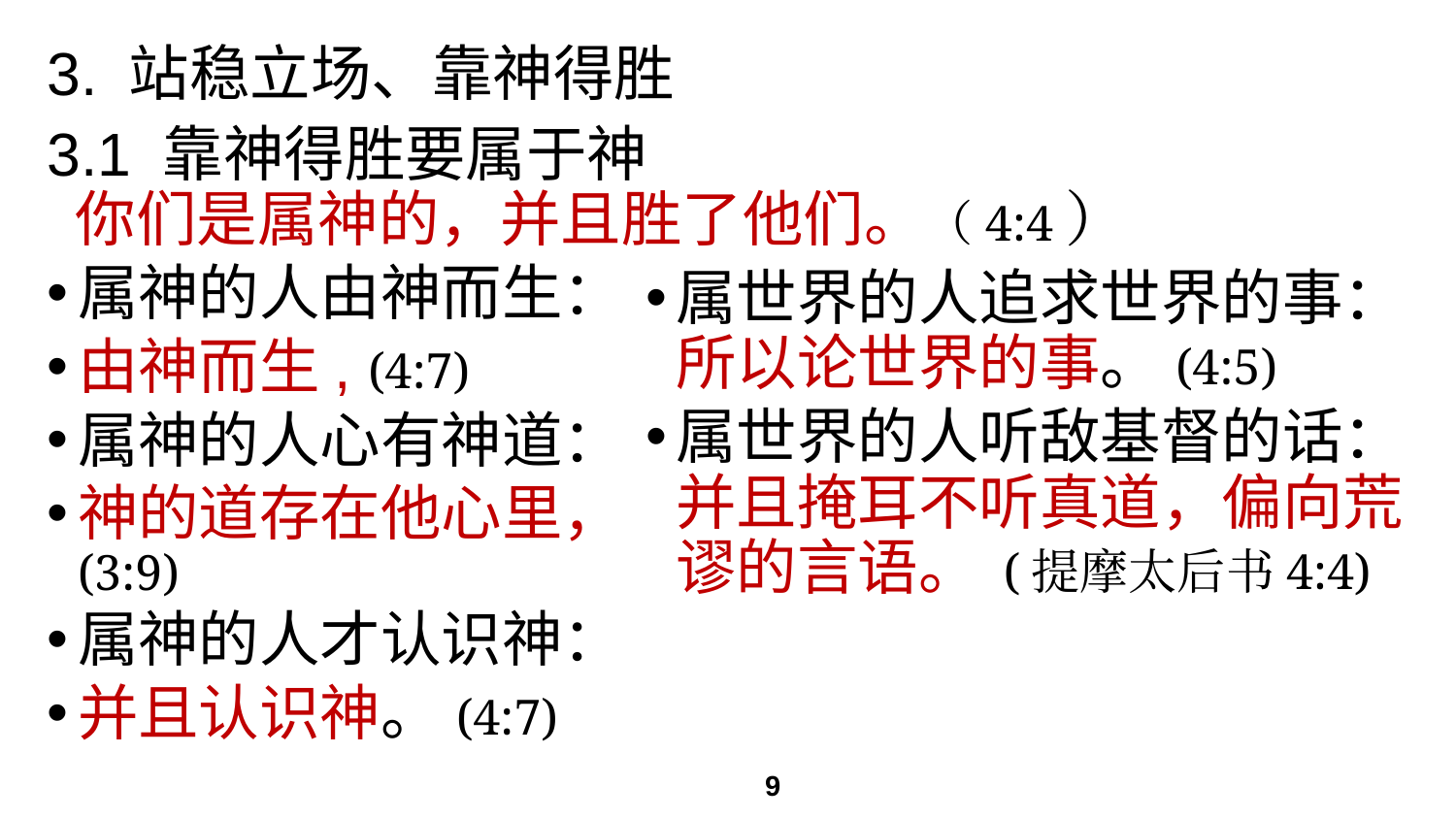

# 3. 站稳立场、靠神得胜
3.1 靠神得胜要属于神
你们是属神的，并且胜了他们。（4:4）
属神的人由神而生：
由神而生, (4:7)
属神的人心有神道：
神的道存在他心里，
(3:9)
属神的人才认识神：
并且认识神。(4:7)
属世界的人追求世界的事：所以论世界的事。(4:5)
属世界的人听敌基督的话：并且掩耳不听真道，偏向荒谬的言语。 (提摩太后书4:4)
9